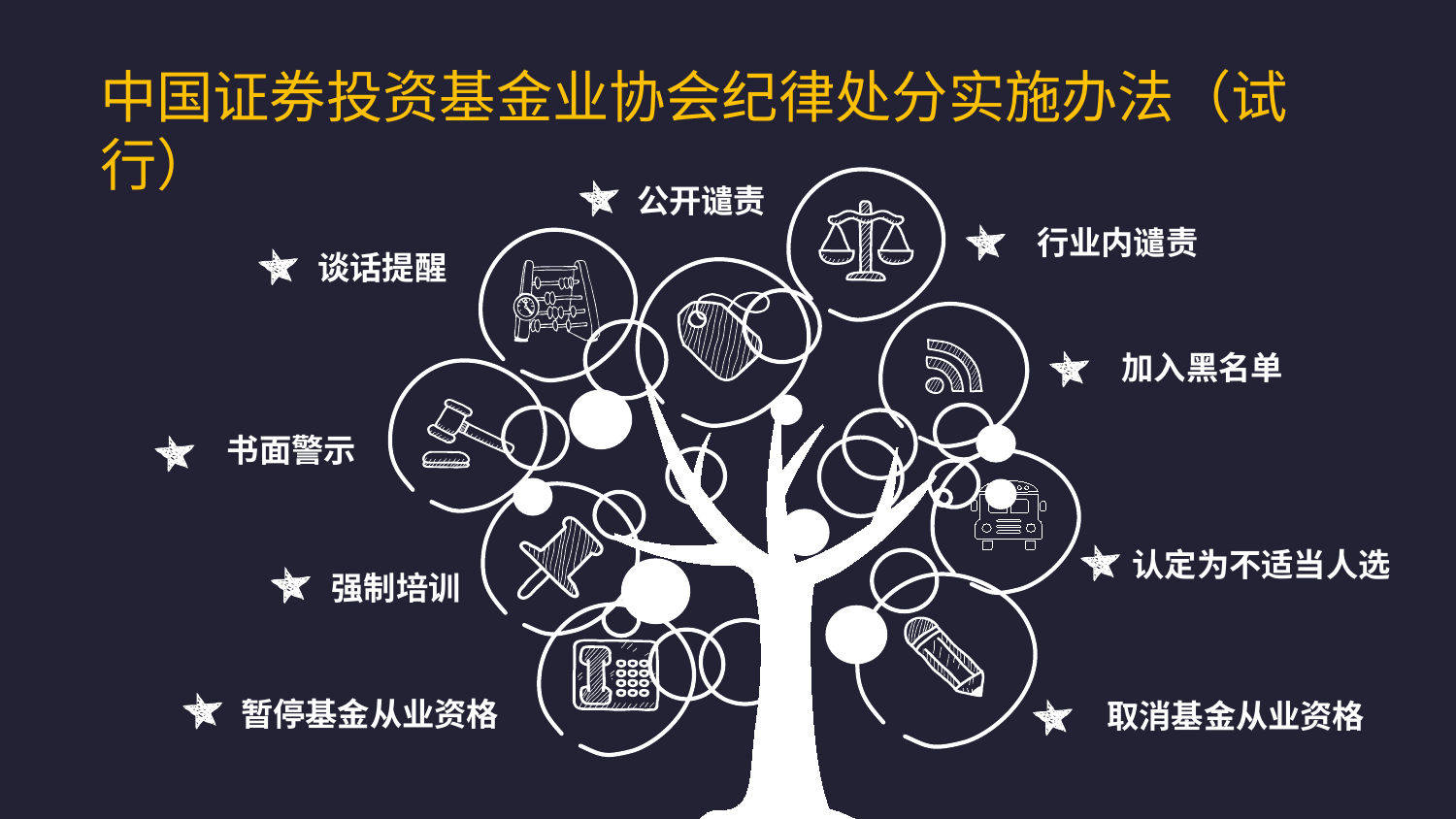

中国证券投资基金业协会纪律处分实施办法（试行）

公开谴责

行业内谴责

谈话提醒

加入黑名单

书面警示

认定为不适当人选

强制培训

暂停基金从业资格
取消基金从业资格